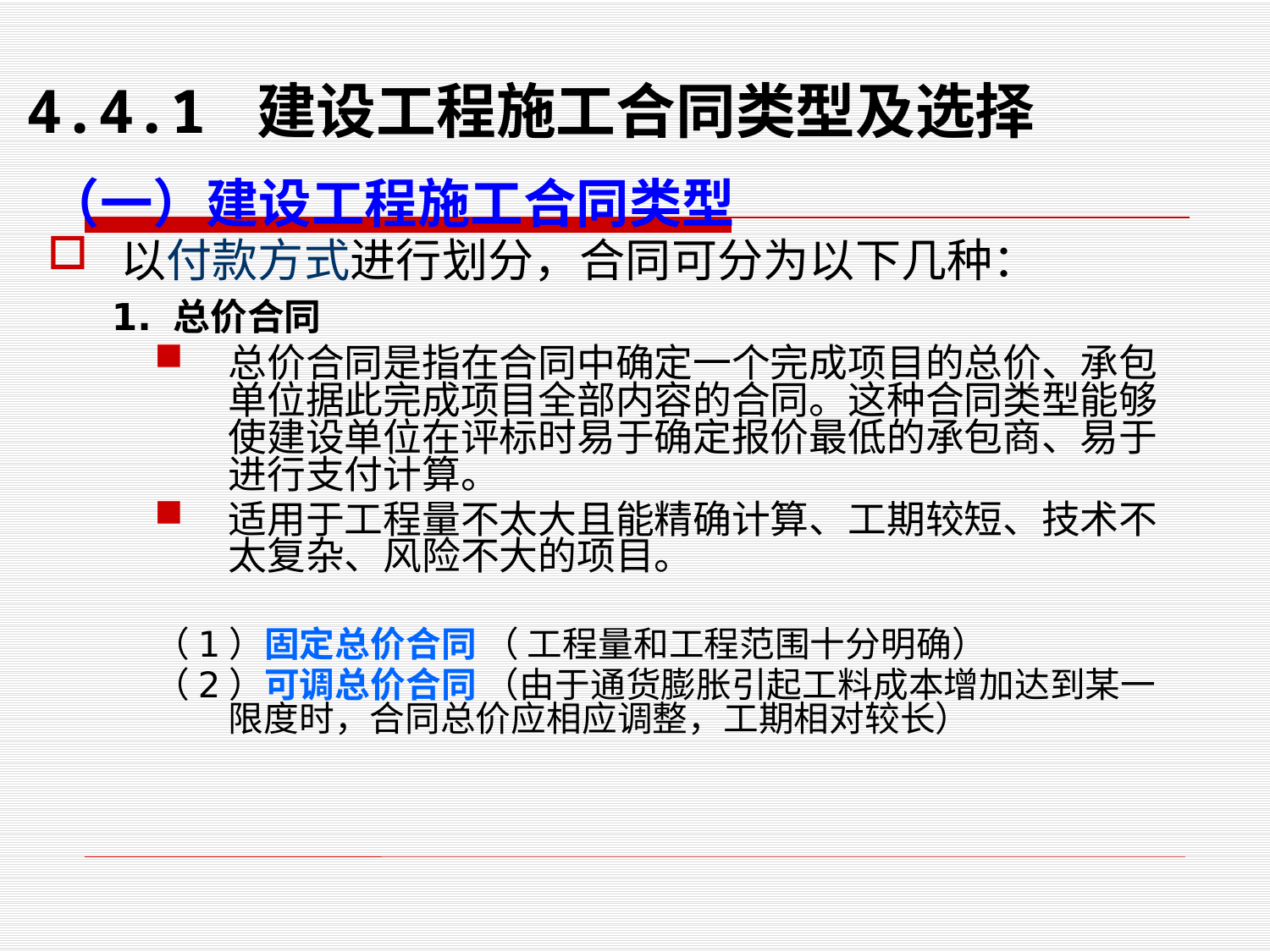

# 4.4.1 建设工程施工合同类型及选择
（一）建设工程施工合同类型
  以付款方式进行划分，合同可分为以下几种：
    1. 总价合同
总价合同是指在合同中确定一个完成项目的总价、承包单位据此完成项目全部内容的合同。这种合同类型能够使建设单位在评标时易于确定报价最低的承包商、易于进行支付计算。
适用于工程量不太大且能精确计算、工期较短、技术不太复杂、风险不大的项目。

（1）固定总价合同 （ 工程量和工程范围十分明确）
（2）可调总价合同 （由于通货膨胀引起工料成本增加达到某一限度时，合同总价应相应调整，工期相对较长）